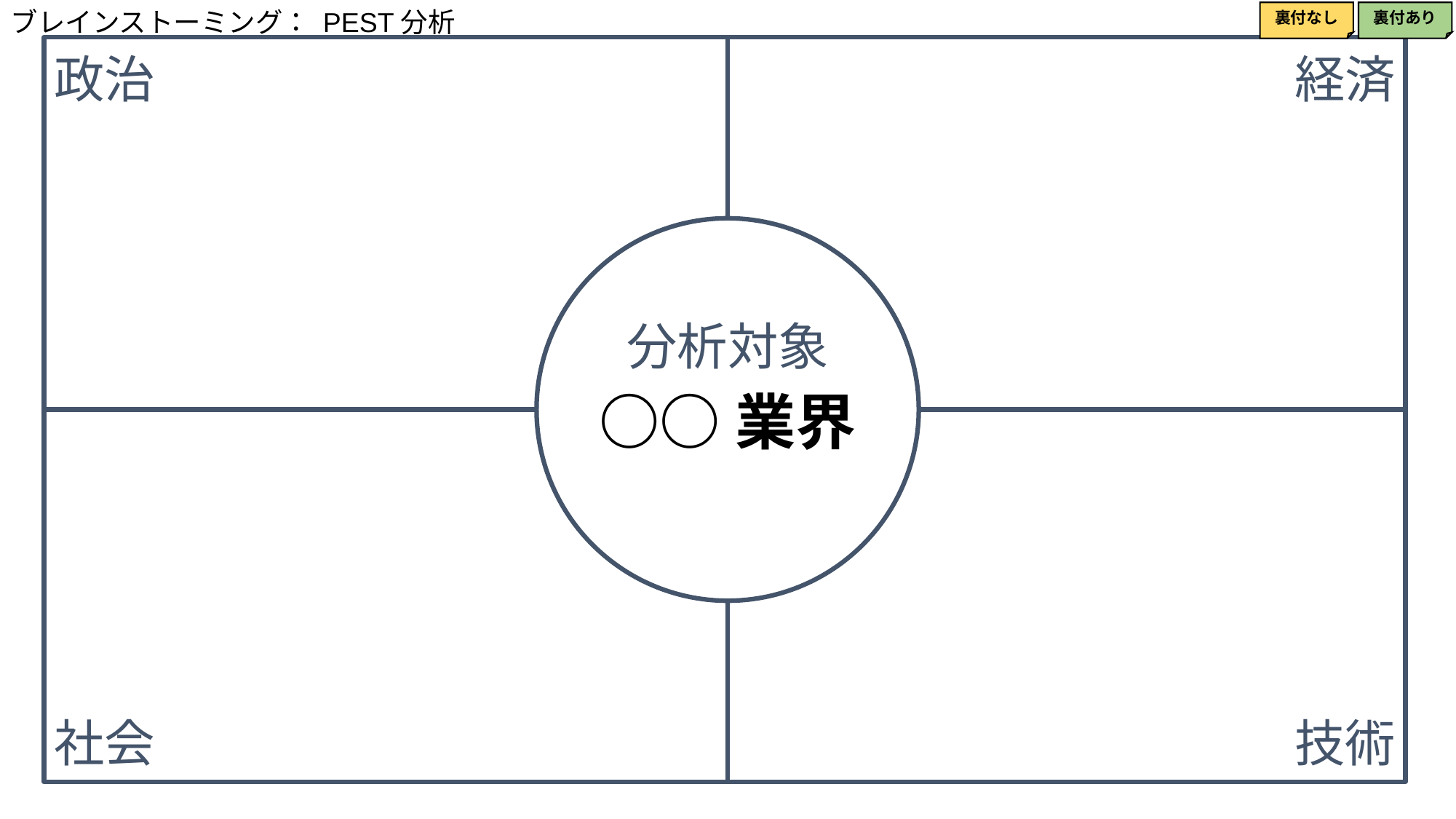

ブレインストーミング： PEST分析
裏付なし
裏付あり
政治
経済
分析対象
○○業界
社会
技術